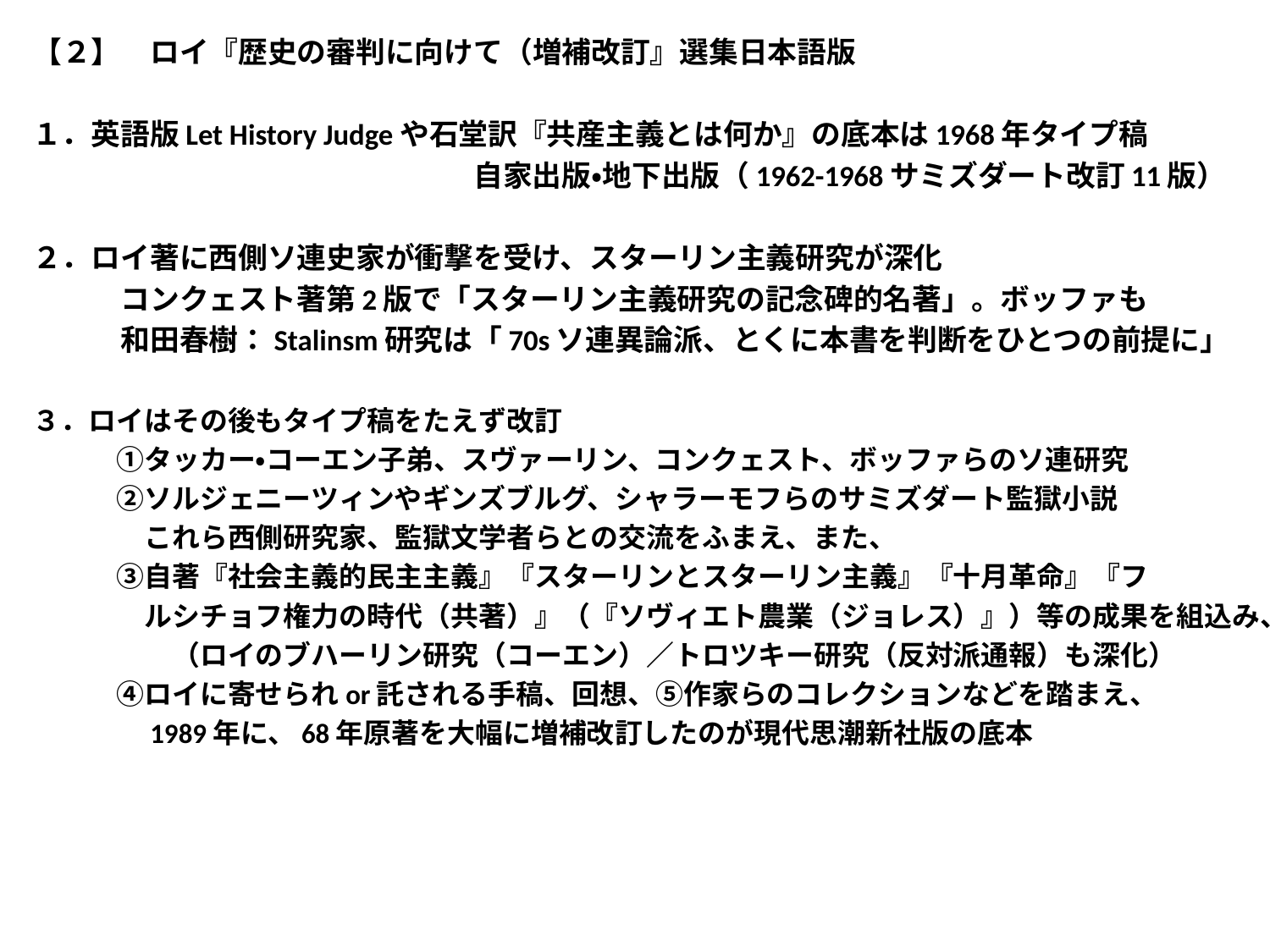

【２】　ロイ『歴史の審判に向けて（増補改訂』選集日本語版

１．英語版Let History Judgeや石堂訳『共産主義とは何か』の底本は1968年タイプ稿
　　　　　　　　　　　　　　　自家出版・地下出版（1962-1968サミズダート改訂11版）

２．ロイ著に西側ソ連史家が衝撃を受け、スターリン主義研究が深化
　　　コンクェスト著第2版で「スターリン主義研究の記念碑的名著」。ボッファも
　　　和田春樹：Stalinsm研究は「70sソ連異論派、とくに本書を判断をひとつの前提に」

３．ロイはその後もタイプ稿をたえず改訂
　　　①タッカー・コーエン子弟、スヴァーリン、コンクェスト、ボッファらのソ連研究
　　　②ソルジェニーツィンやギンズブルグ、シャラーモフらのサミズダート監獄小説
　　　　これら西側研究家、監獄文学者らとの交流をふまえ、また、
　　　③自著『社会主義的民主主義』『スターリンとスターリン主義』『十月革命』『フ
　　　　ルシチョフ権力の時代（共著）』（『ソヴィエト農業（ジョレス）』）等の成果を組込み、
　　　　　（ロイのブハーリン研究（コーエン）／トロツキー研究（反対派通報）も深化）
　　　④ロイに寄せられor託される手稿、回想、⑤作家らのコレクションなどを踏まえ、
　　　　1989年に、68年原著を大幅に増補改訂したのが現代思潮新社版の底本